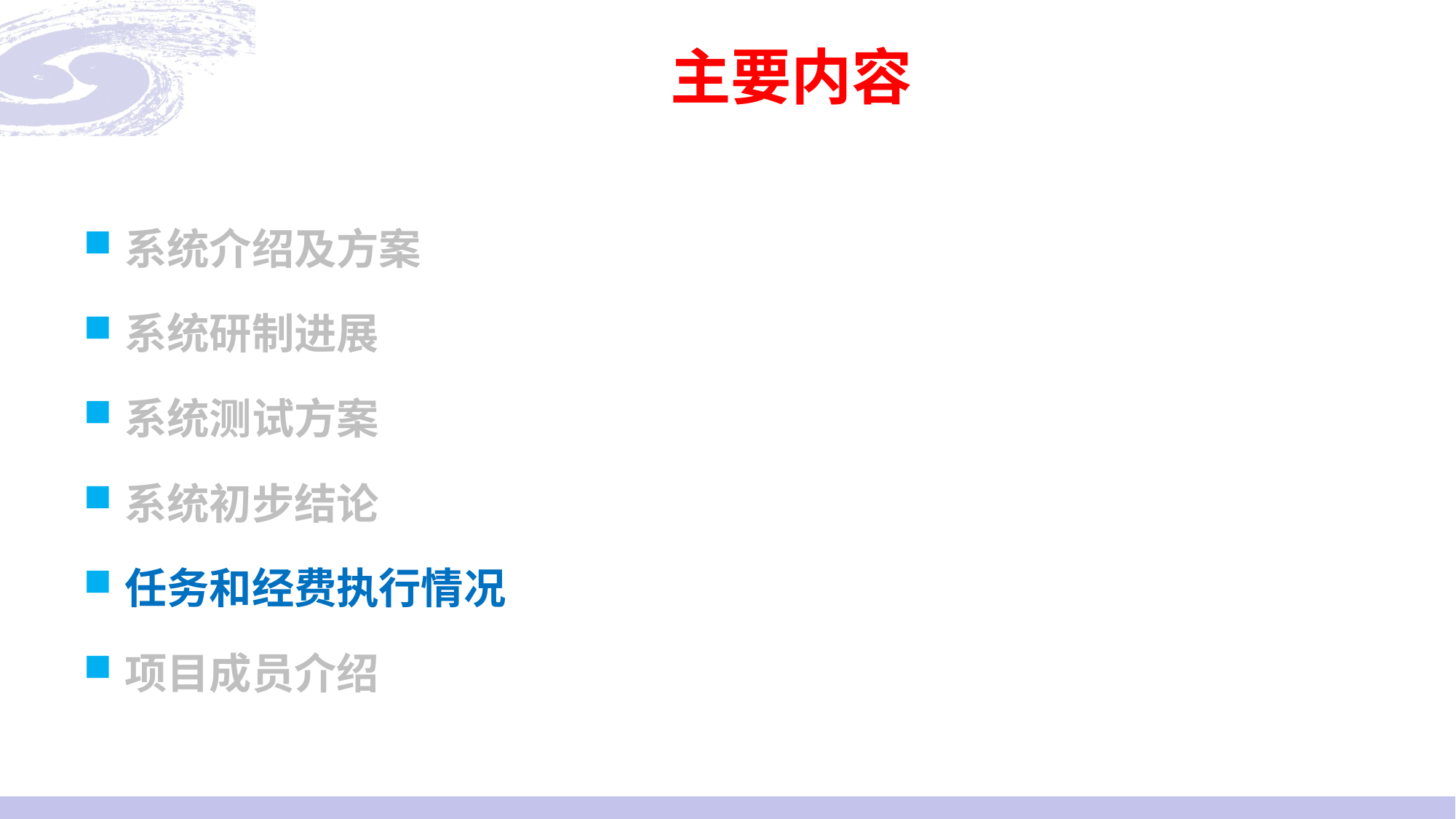

# 主要内容
系统介绍及方案
系统研制进展
系统测试方案
系统初步结论
任务和经费执行情况
项目成员介绍